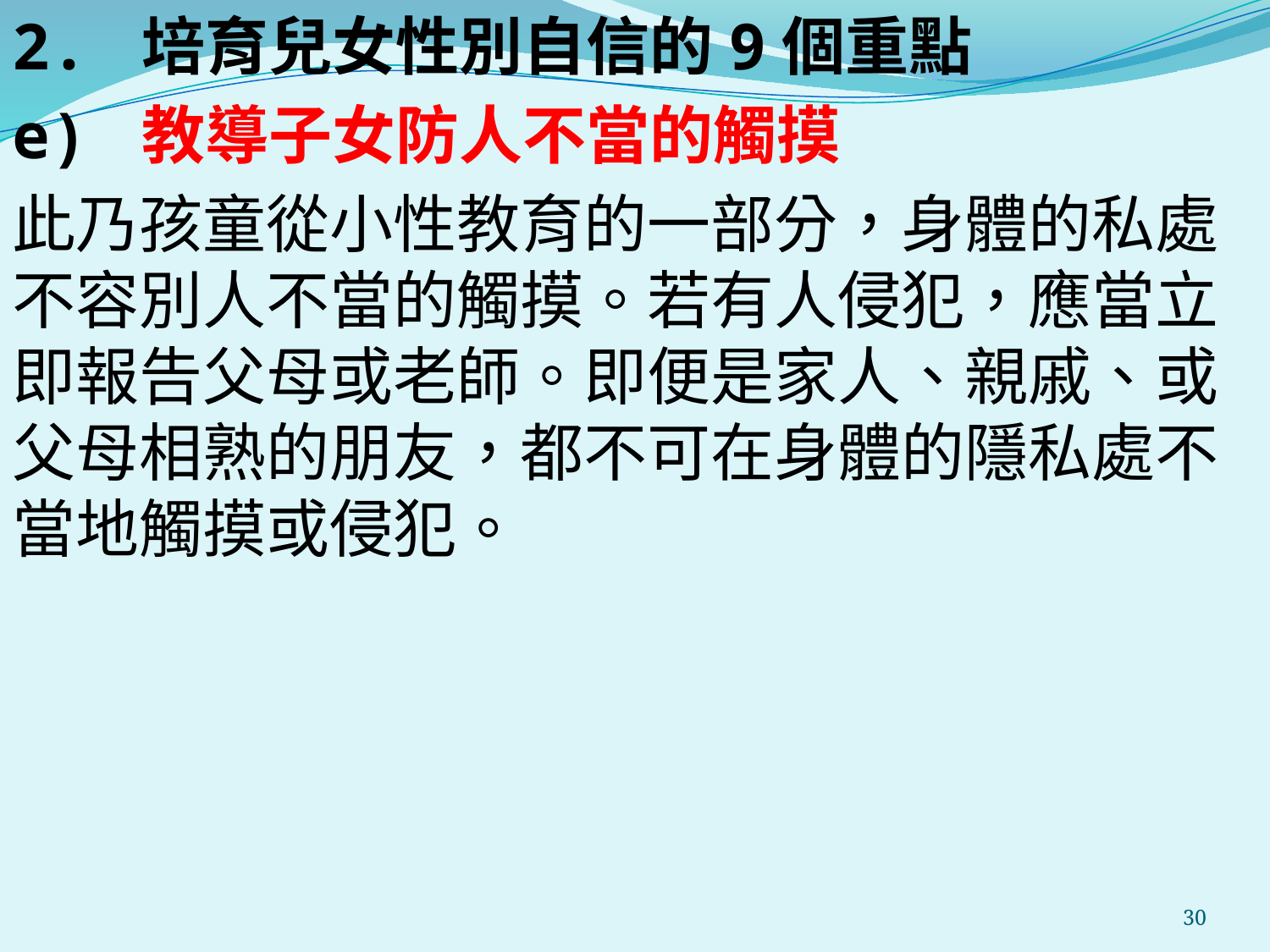

2. 培育兒女性別自信的9個重點
e) 教導子女防人不當的觸摸
此乃孩童從小性教育的一部分，身體的私處不容別人不當的觸摸。若有人侵犯，應當立即報告父母或老師。即便是家人、親戚、或父母相熟的朋友，都不可在身體的隱私處不當地觸摸或侵犯。
#

30